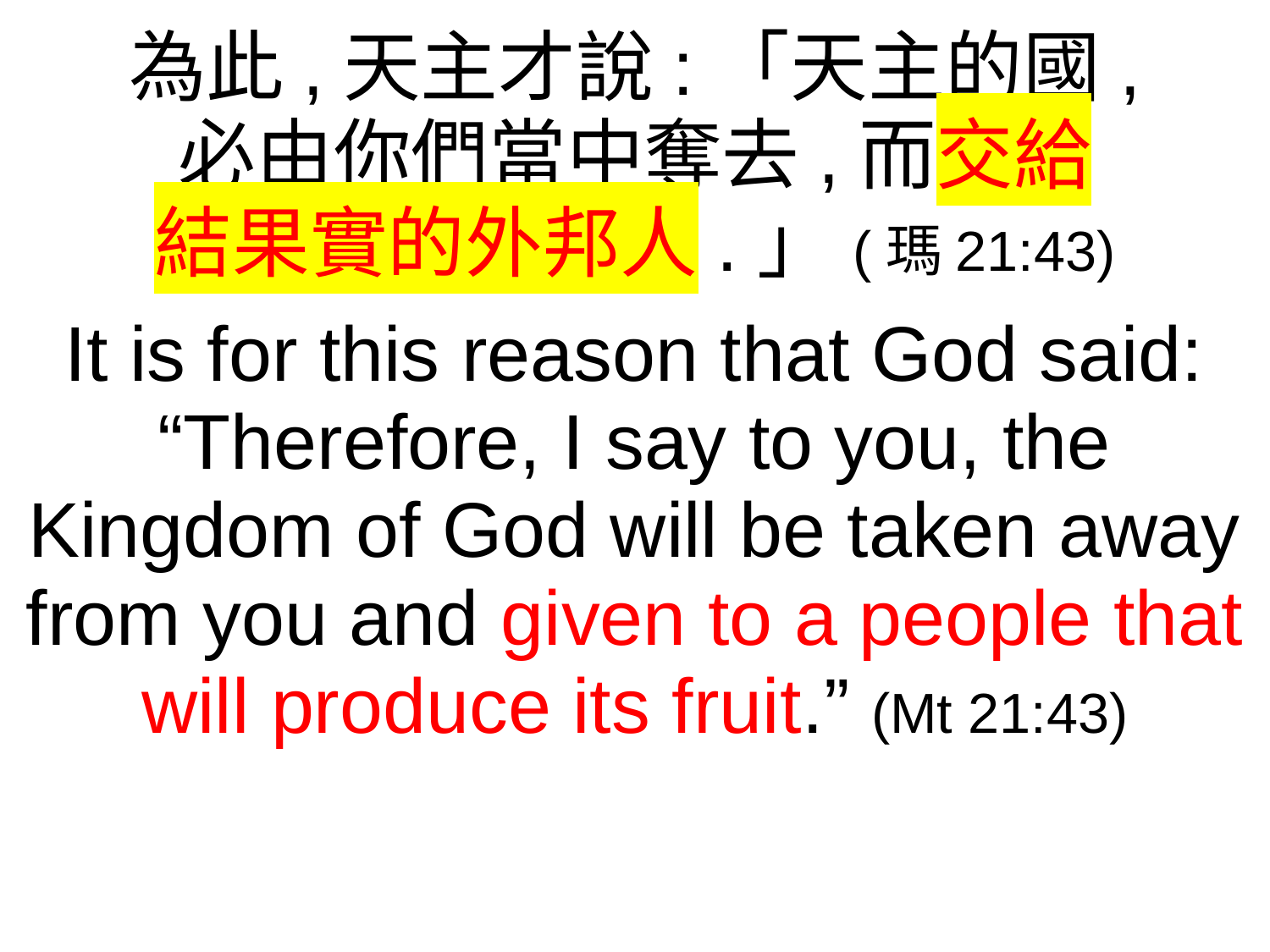

為此,天主才說:「天主的國,
必由你們當中奪去,而交給
結果實的外邦人.」(瑪21:43)
It is for this reason that God said: “Therefore, I say to you, the Kingdom of God will be taken away from you and given to a people that will produce its fruit.” (Mt 21:43)